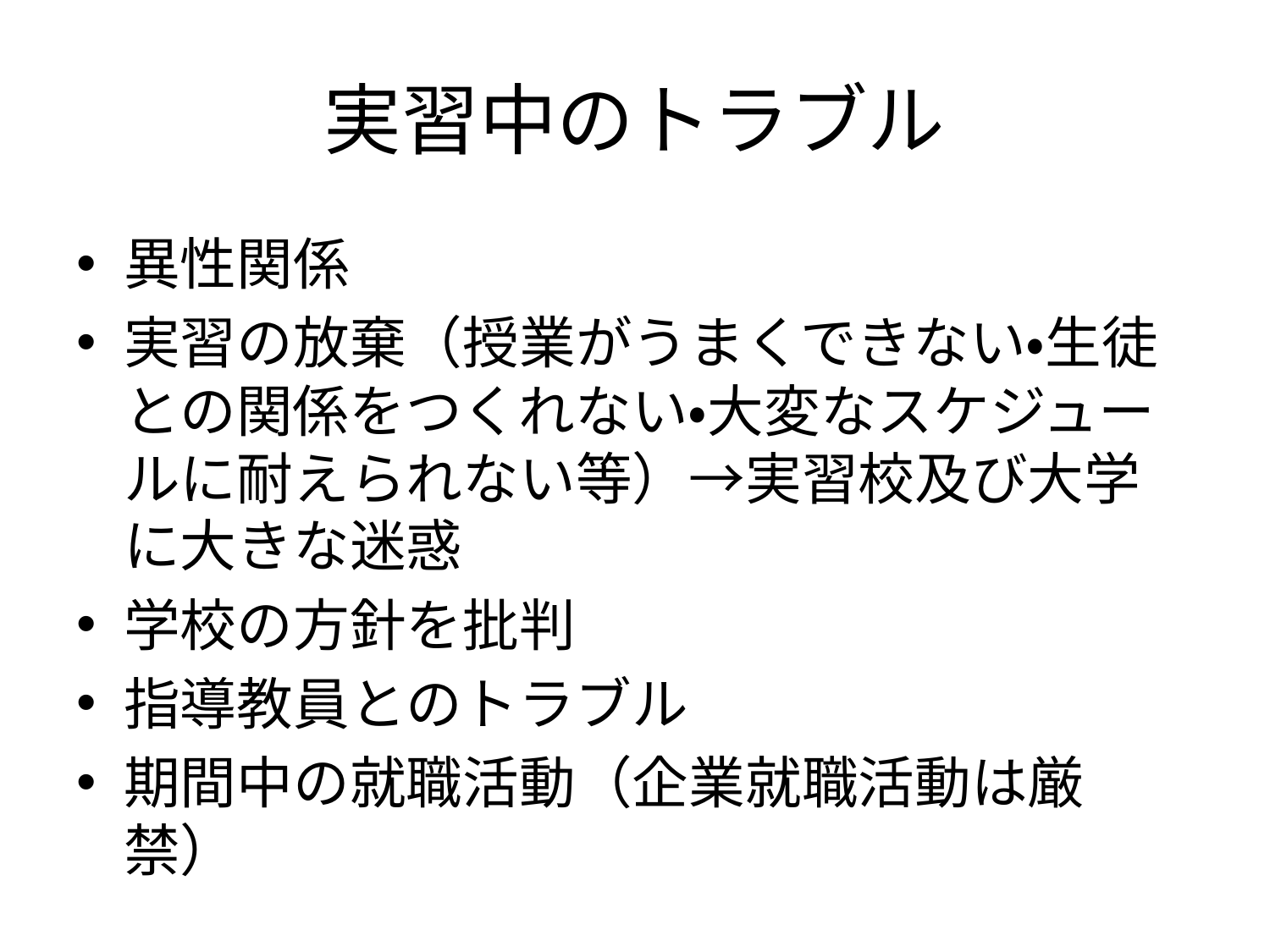

# 実習中のトラブル
異性関係
実習の放棄（授業がうまくできない・生徒との関係をつくれない・大変なスケジュールに耐えられない等）→実習校及び大学に大きな迷惑
学校の方針を批判
指導教員とのトラブル
期間中の就職活動（企業就職活動は厳禁）